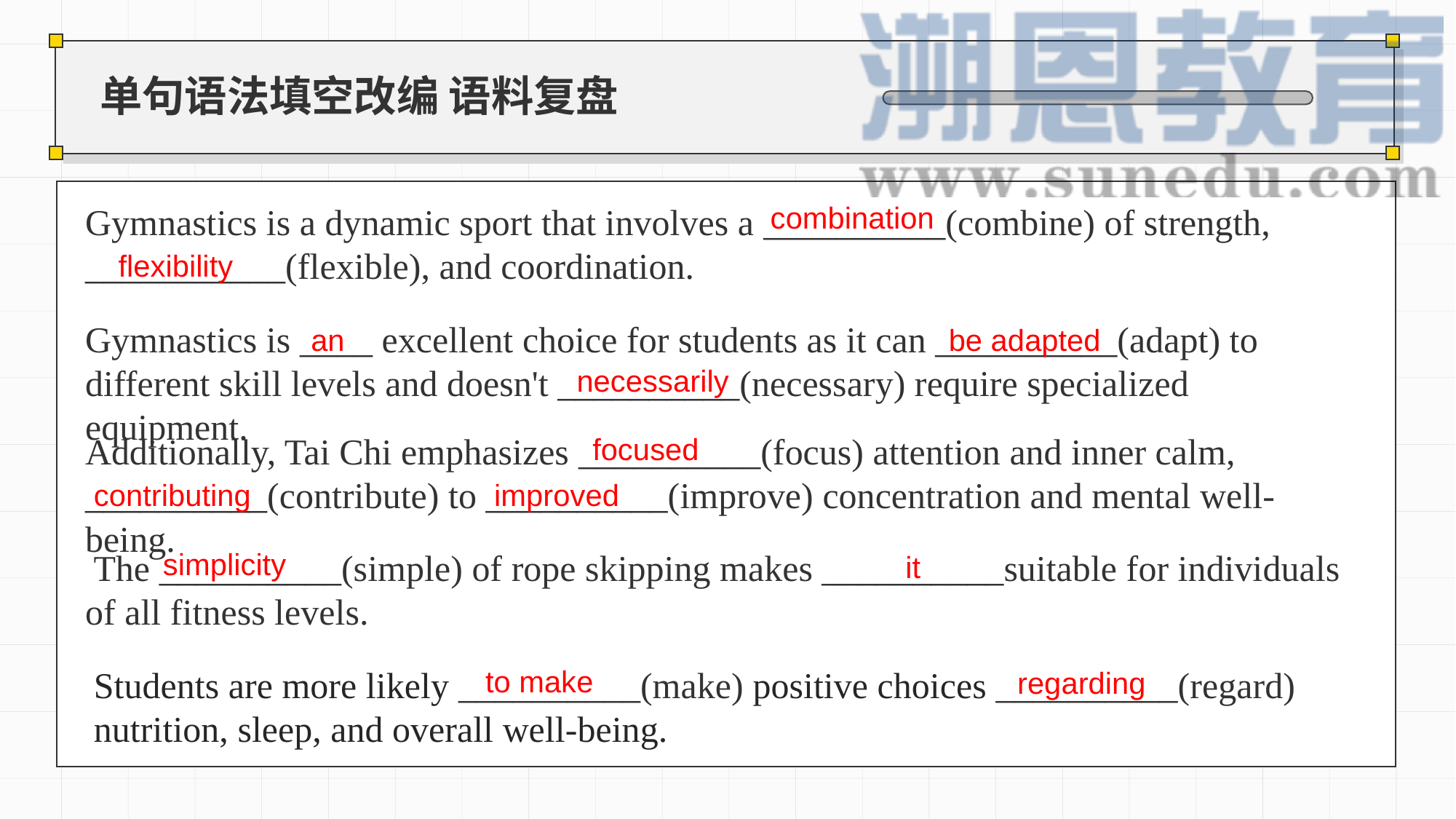

# 单句语法填空改编 语料复盘
combination
Gymnastics is a dynamic sport that involves a __________(combine) of strength, ___________(flexible), and coordination.
flexibility
Gymnastics is ____ excellent choice for students as it can __________(adapt) to different skill levels and doesn't __________(necessary) require specialized equipment.
an
 be adapted
necessarily
Additionally, Tai Chi emphasizes __________(focus) attention and inner calm, __________(contribute) to __________(improve) concentration and mental well-being.
focused
contributing
improved
 The __________(simple) of rope skipping makes __________suitable for individuals of all fitness levels.
simplicity
it
Students are more likely __________(make) positive choices __________(regard) nutrition, sleep, and overall well-being.
to make
regarding